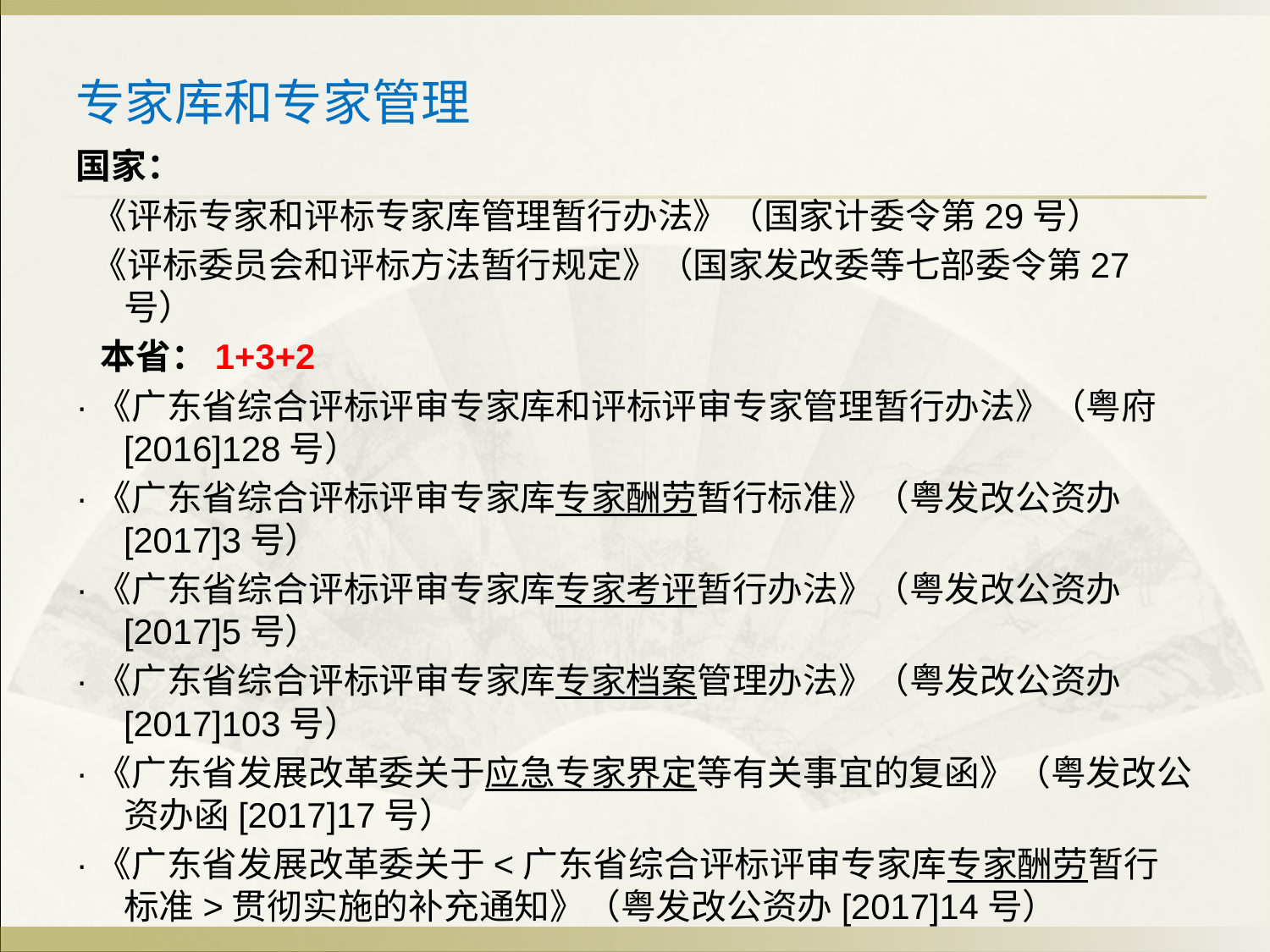

# 专家库和专家管理
国家：
 《评标专家和评标专家库管理暂行办法》（国家计委令第29号）
 《评标委员会和评标方法暂行规定》（国家发改委等七部委令第27号）
  本省：1+3+2
·《广东省综合评标评审专家库和评标评审专家管理暂行办法》（粤府[2016]128号）
·《广东省综合评标评审专家库专家酬劳暂行标准》（粤发改公资办[2017]3号）
·《广东省综合评标评审专家库专家考评暂行办法》（粤发改公资办[2017]5号）
·《广东省综合评标评审专家库专家档案管理办法》（粤发改公资办[2017]103号）
·《广东省发展改革委关于应急专家界定等有关事宜的复函》（粤发改公资办函[2017]17号）
·《广东省发展改革委关于<广东省综合评标评审专家库专家酬劳暂行标准>贯彻实施的补充通知》（粤发改公资办[2017]14号）